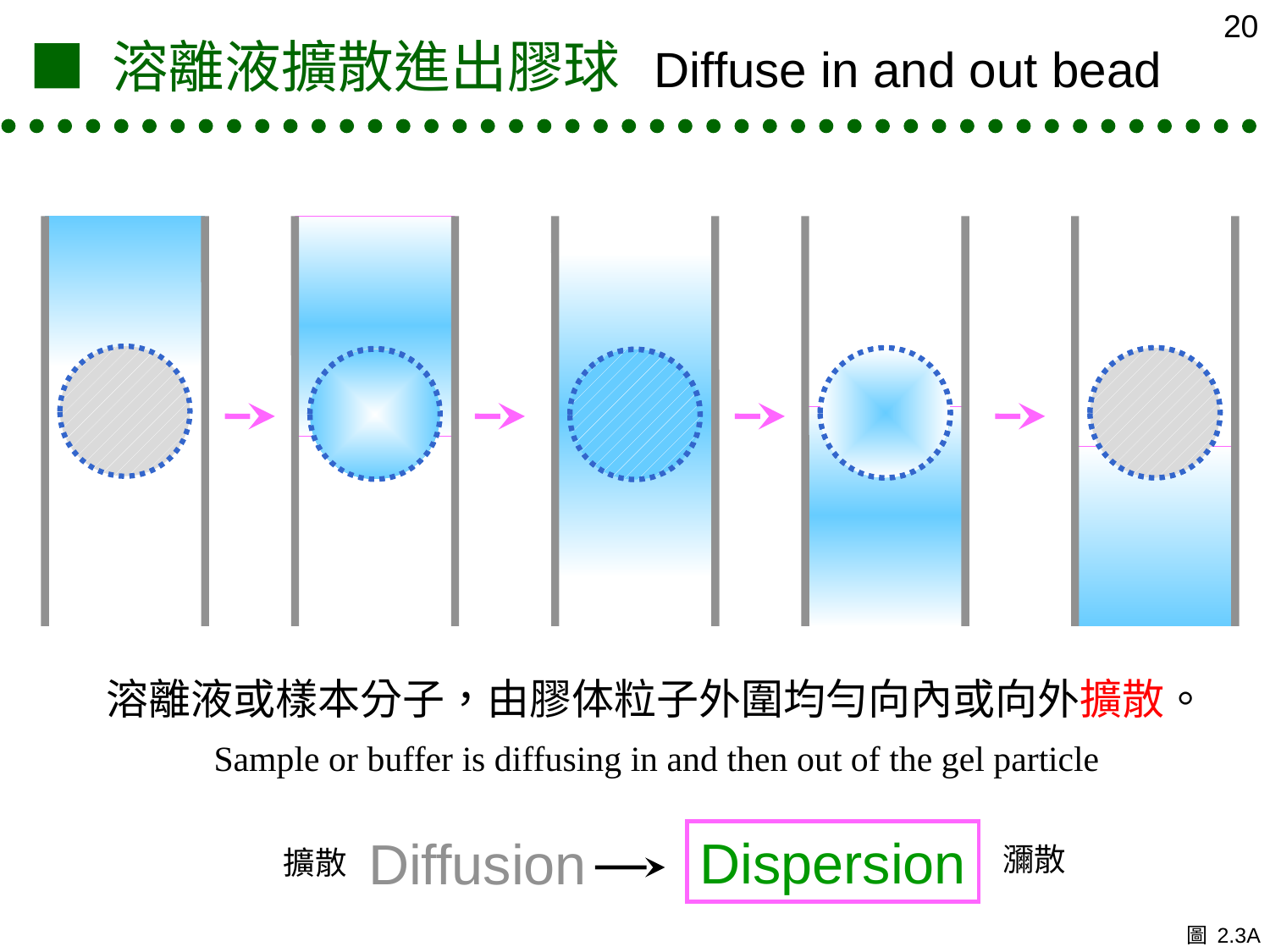

20
■ 溶離液擴散進出膠球  Diffuse in and out bead

溶離液或樣本分子，由膠体粒子外圍均勻向內或向外擴散。
Sample or buffer is diffusing in and then out of the gel particle
Dispersion
Diffusion
瀰散
擴散

圖 2.3A